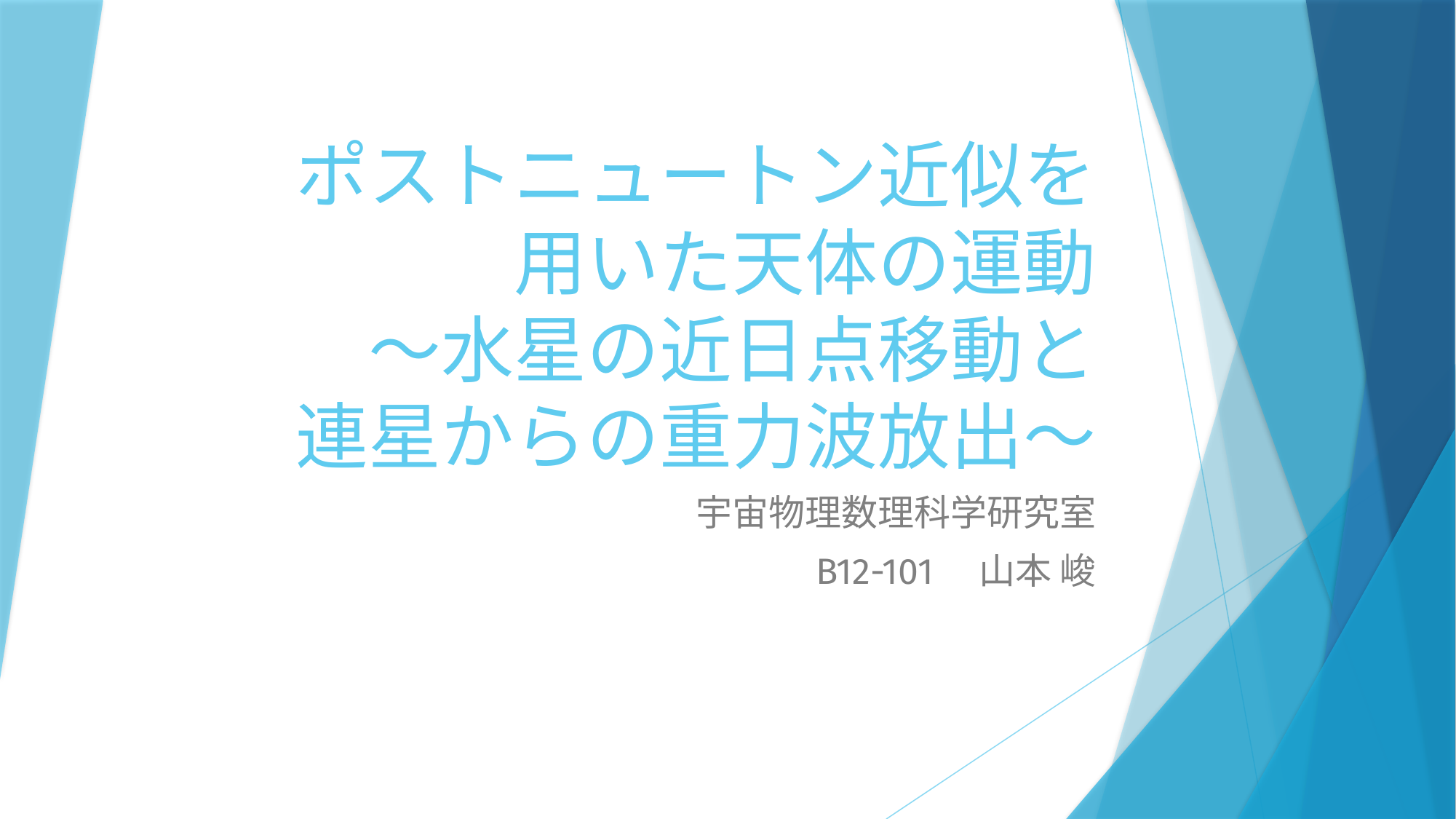

# ポストニュートン近似を 用いた天体の運動 ～水星の近日点移動と 連星からの重力波放出～
宇宙物理数理科学研究室
B12-101　山本 峻